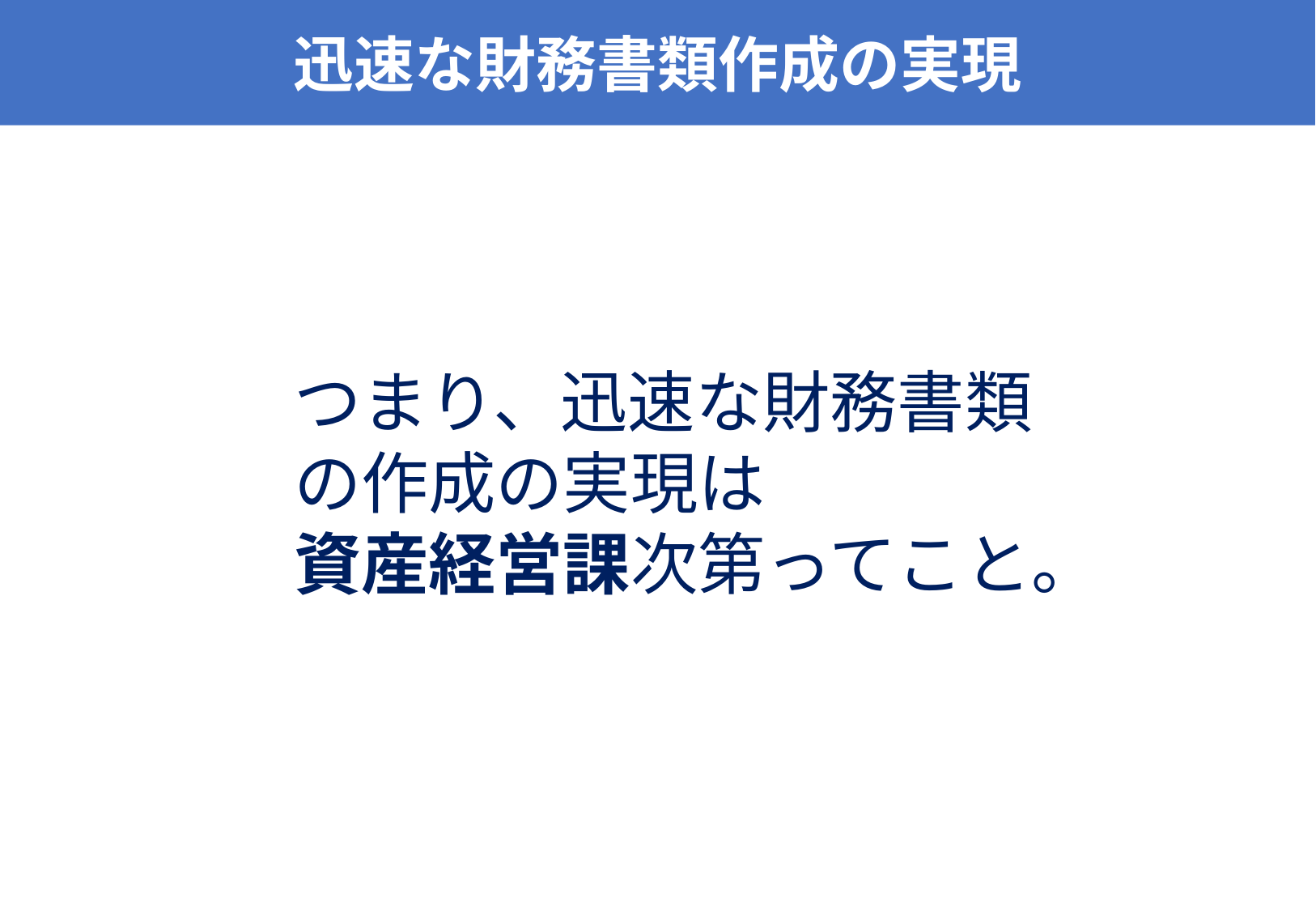

迅速な財務書類作成の実現
つまり、迅速な財務書類の作成の実現は
資産経営課次第ってこと。